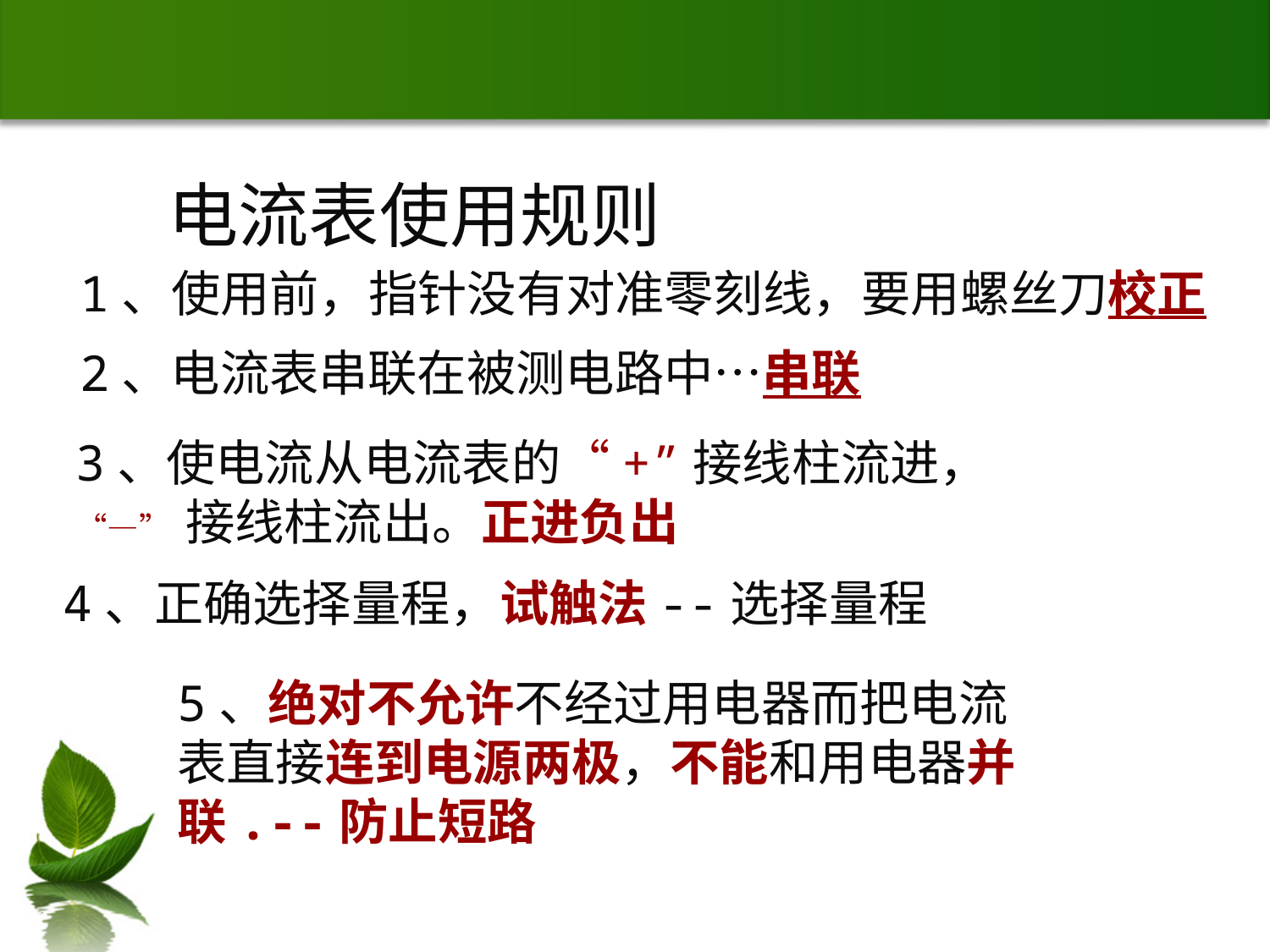

电流表使用规则

1、使用前，指针没有对准零刻线，要用螺丝刀校正
2、电流表串联在被测电路中…串联
3、使电流从电流表的“+”接线柱流进，
“—” 接线柱流出。正进负出
4、正确选择量程，试触法--选择量程
5、绝对不允许不经过用电器而把电流表直接连到电源两极，不能和用电器并联.--防止短路